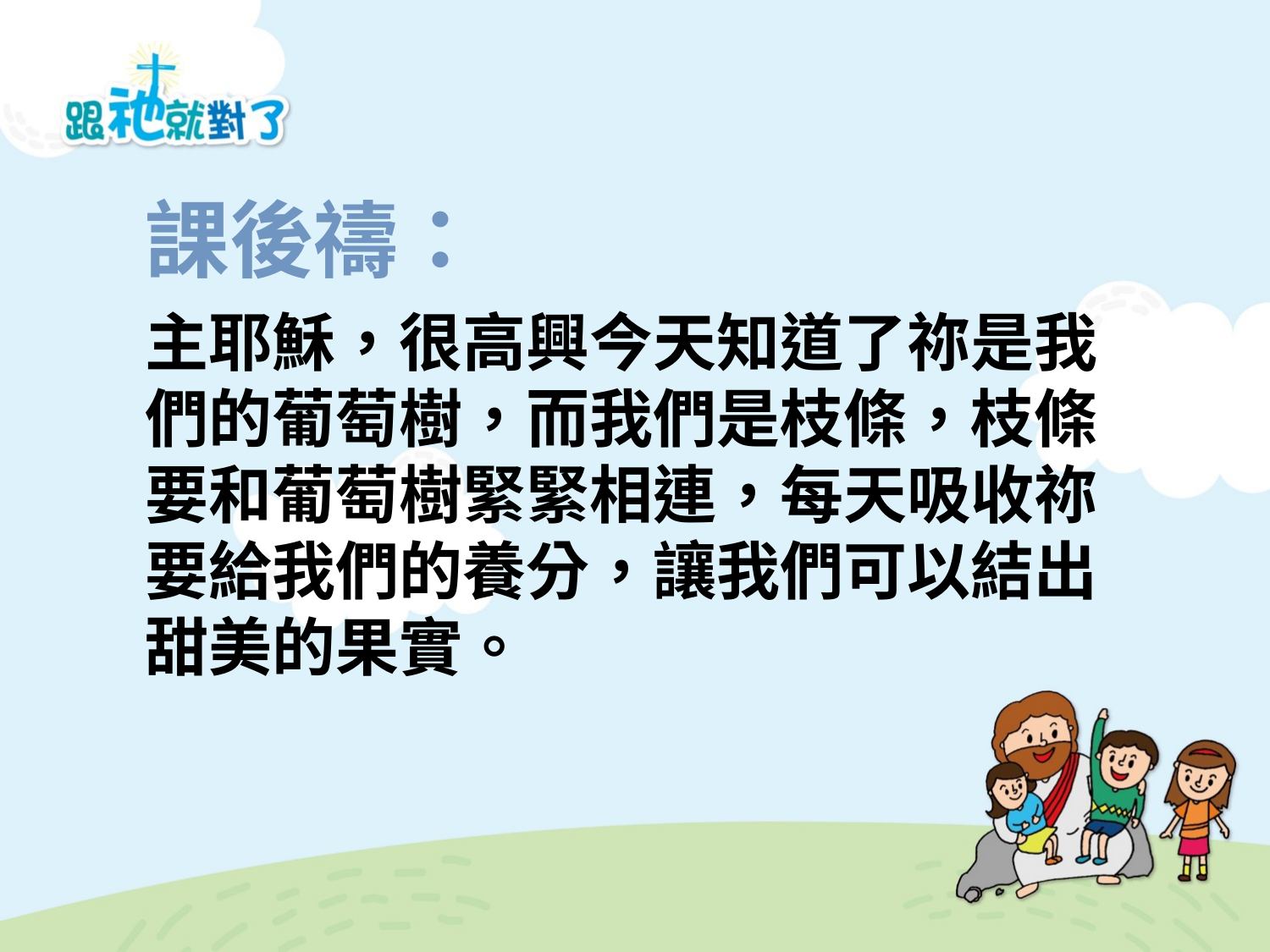

課後禱：
主耶穌，很高興今天知道了祢是我們的葡萄樹，而我們是枝條，枝條要和葡萄樹緊緊相連，每天吸收祢要給我們的養分，讓我們可以結出甜美的果實。